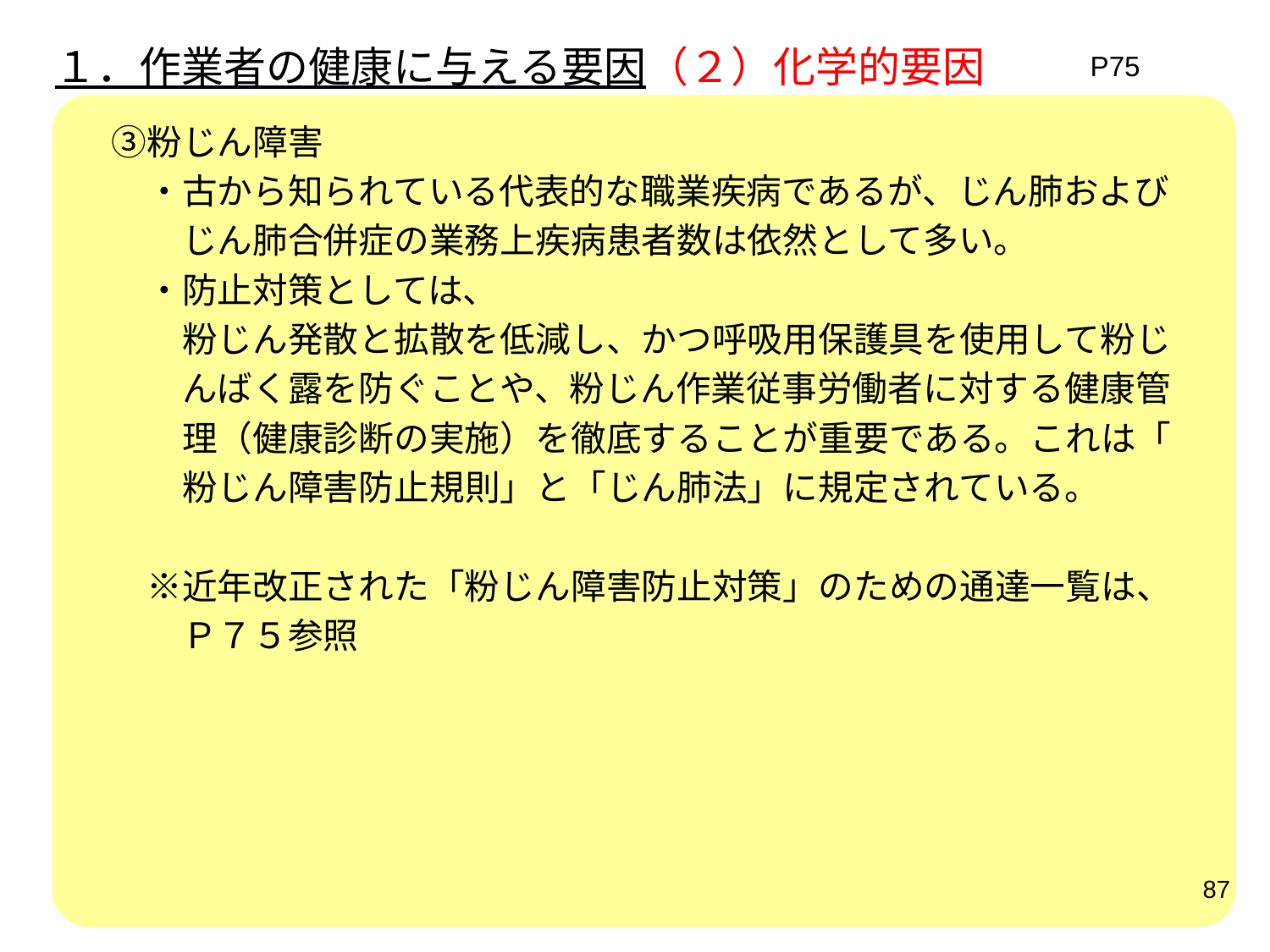

１．作業者の健康に与える要因（２）化学的要因
P75
　③粉じん障害
　　・古から知られている代表的な職業疾病であるが、じん肺および
　　　じん肺合併症の業務上疾病患者数は依然として多い。
　　・防止対策としては、
　　　粉じん発散と拡散を低減し、かつ呼吸用保護具を使用して粉じ
　　　んばく露を防ぐことや、粉じん作業従事労働者に対する健康管
　　　理（健康診断の実施）を徹底することが重要である。これは「
　　　粉じん障害防止規則」と「じん肺法」に規定されている。

　　※近年改正された「粉じん障害防止対策」のための通達一覧は、
　　　Ｐ７５参照

87